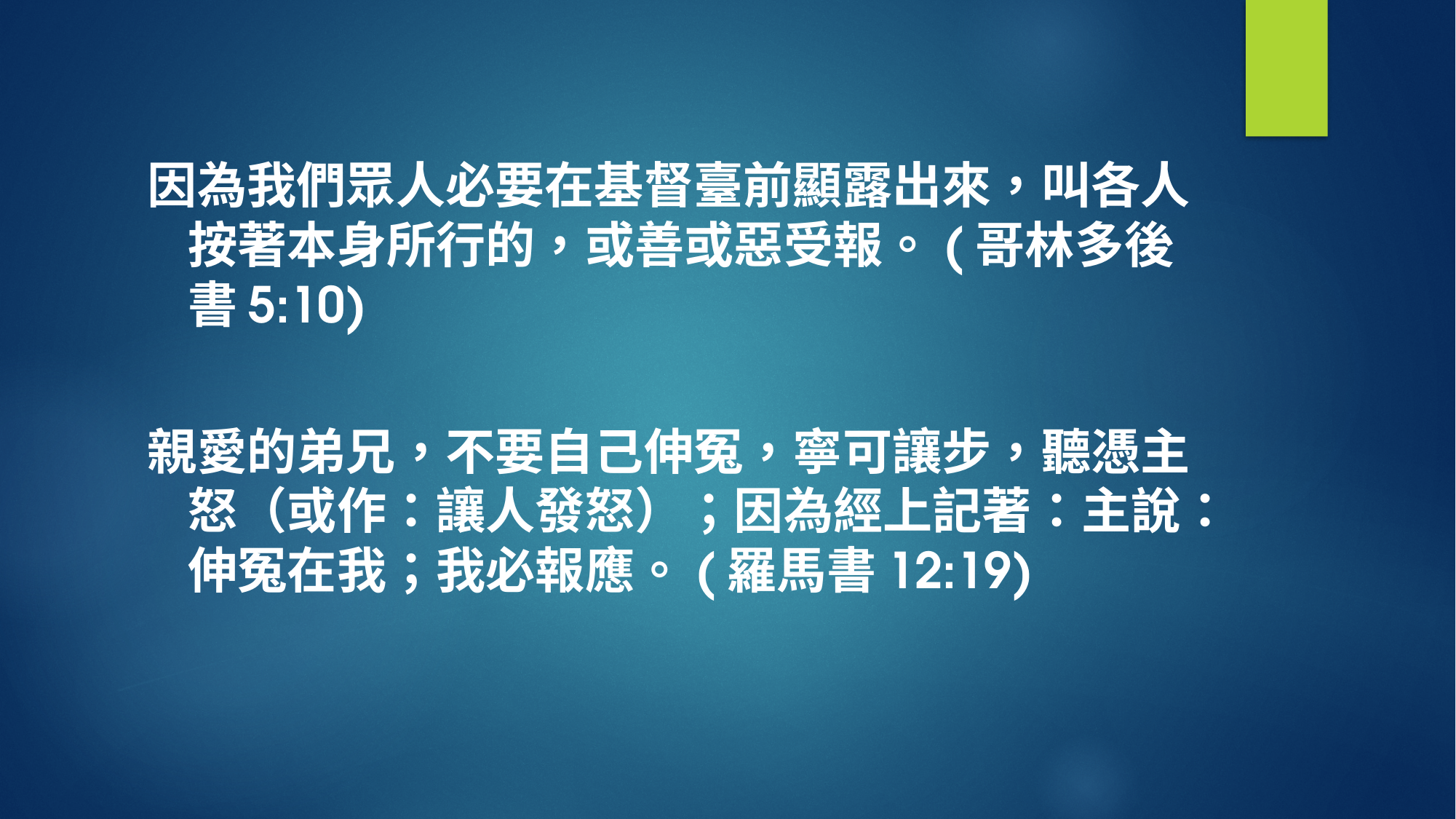

因為我們眾人必要在基督臺前顯露出來，叫各人按著本身所行的，或善或惡受報。(哥林多後書5:10)

親愛的弟兄，不要自己伸冤，寧可讓步，聽憑主怒（或作：讓人發怒）；因為經上記著：主說：伸冤在我；我必報應。(羅馬書12:19)